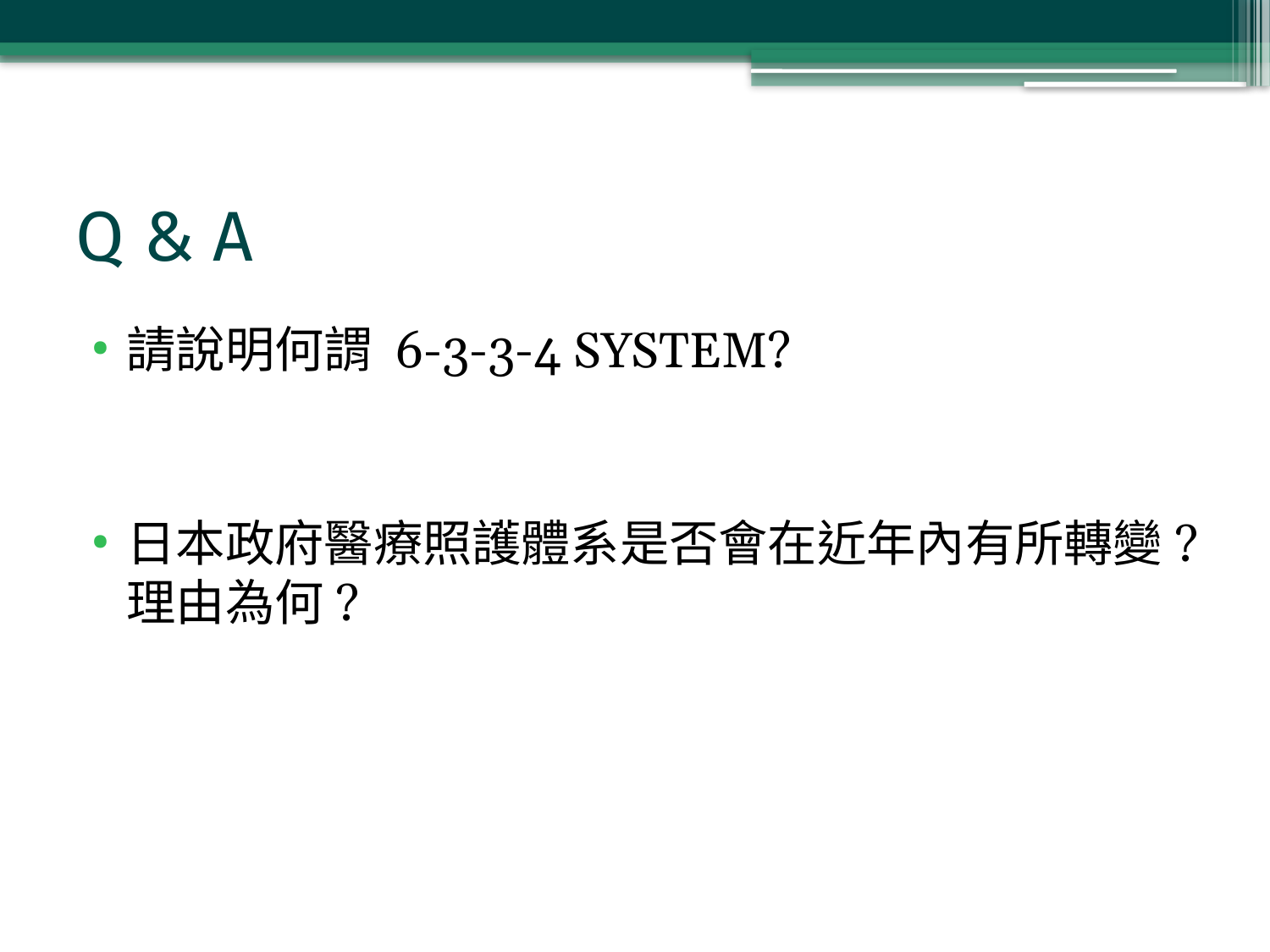

# Q & A
請說明何謂 6-3-3-4 SYSTEM?

日本政府醫療照護體系是否會在近年內有所轉變?理由為何?